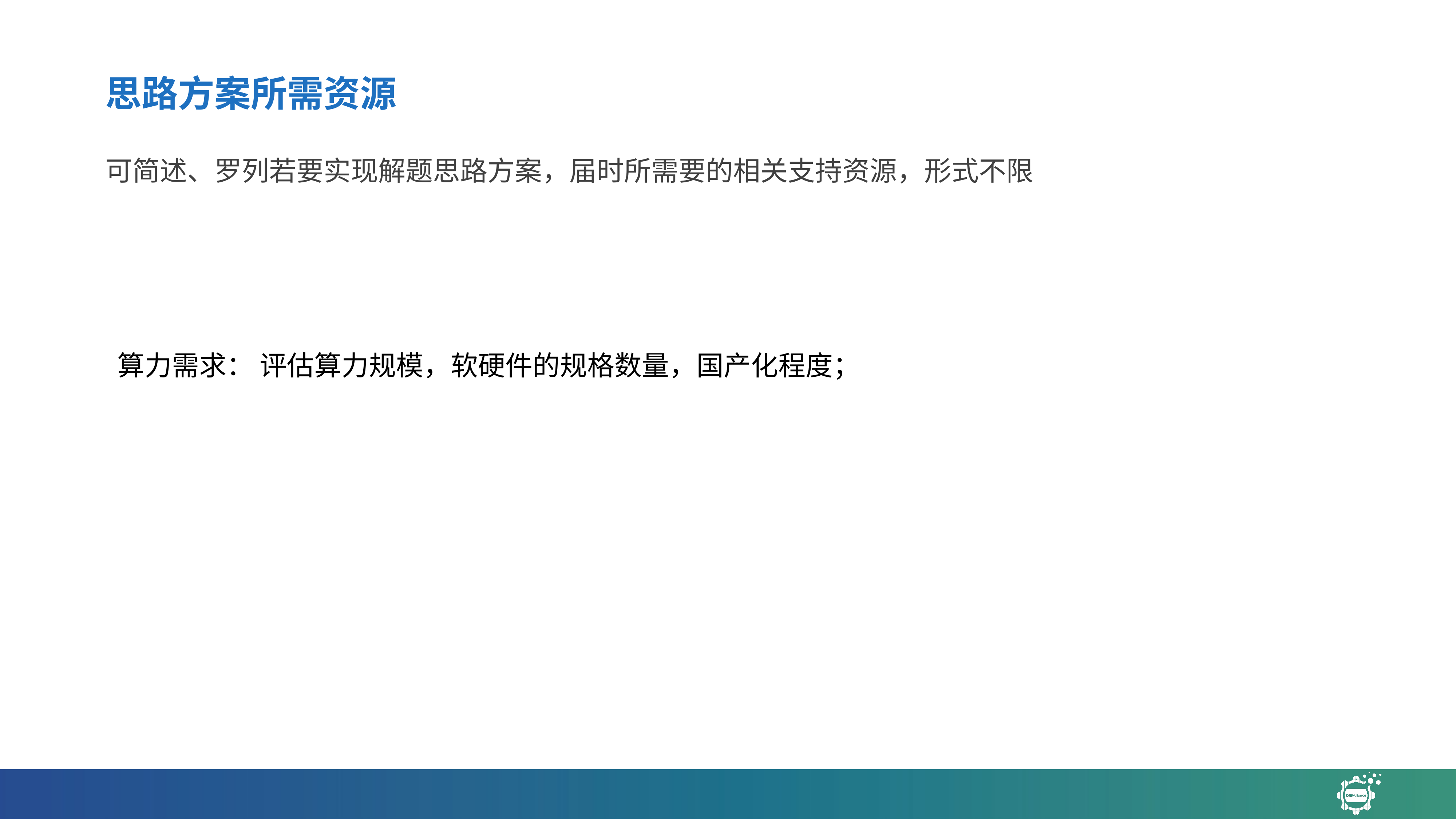

# 思路方案所需资源
可简述、罗列若要实现解题思路方案，届时所需要的相关支持资源，形式不限
算力需求： 评估算力规模，软硬件的规格数量，国产化程度；